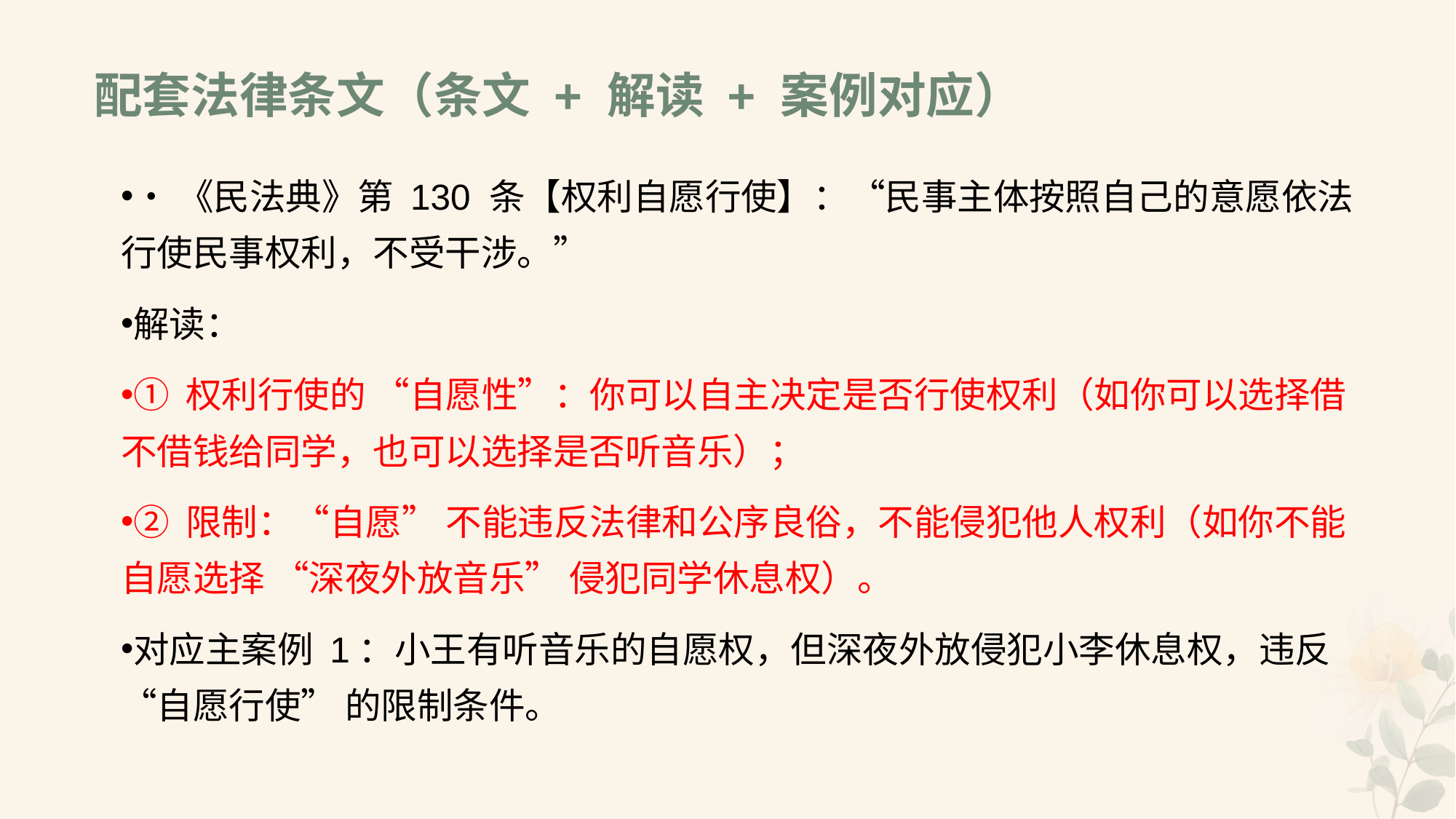

# 配套法律条文（条文 + 解读 + 案例对应）
•《民法典》第 130 条【权利自愿行使】：“民事主体按照自己的意愿依法行使民事权利，不受干涉。”
解读：
① 权利行使的 “自愿性”：你可以自主决定是否行使权利（如你可以选择借不借钱给同学，也可以选择是否听音乐）；
② 限制：“自愿” 不能违反法律和公序良俗，不能侵犯他人权利（如你不能自愿选择 “深夜外放音乐” 侵犯同学休息权）。
对应主案例 1：小王有听音乐的自愿权，但深夜外放侵犯小李休息权，违反 “自愿行使” 的限制条件。